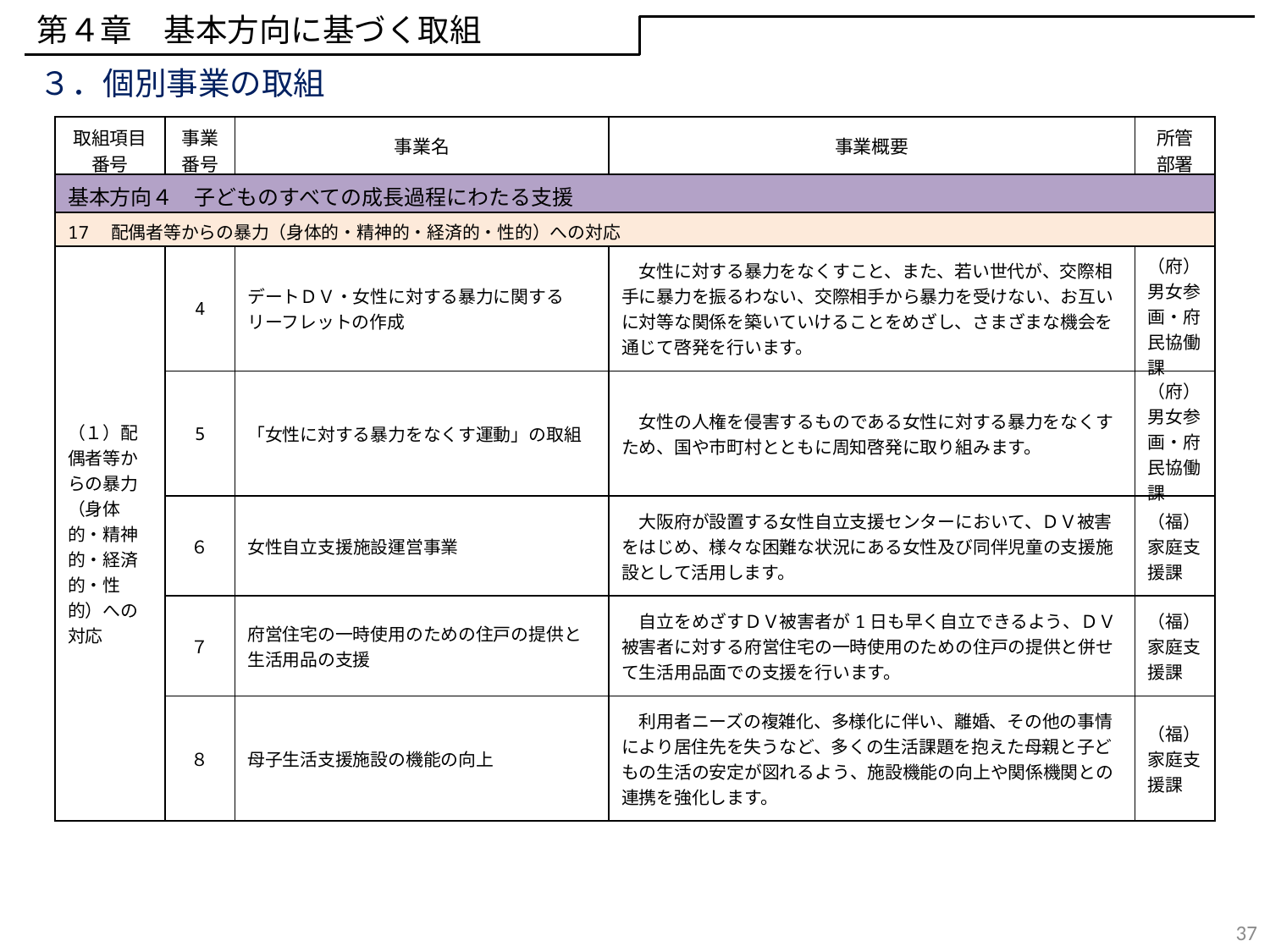

第４章　基本方向に基づく取組
３．個別事業の取組
| 取組項目 番号 | 事業 番号 | 事業名 | 事業概要 | 所管 部署 |
| --- | --- | --- | --- | --- |
| 基本方向４　子どものすべての成長過程にわたる支援 |  |  |  |  |
| 17　配偶者等からの暴力（身体的・精神的・経済的・性的）への対応 |  |  |  |  |
| （１）配偶者等からの暴力（身体的・精神的・経済的・性的）への対応 | 4 | デートＤＶ・女性に対する暴力に関するリーフレットの作成 | 女性に対する暴力をなくすこと、また、若い世代が、交際相手に暴力を振るわない、交際相手から暴力を受けない、お互いに対等な関係を築いていけることをめざし、さまざまな機会を通じて啓発を行います。 | （府）男女参画・府民協働課 |
|  | 5 | 「女性に対する暴力をなくす運動」の取組 | 女性の人権を侵害するものである女性に対する暴力をなくすため、国や市町村とともに周知啓発に取り組みます。 | （府）男女参画・府民協働課 |
| （１）配偶者等からの暴力（身体的・精神的・経済的・性的）への対応 | ６ | 女性自立支援施設運営事業 | 大阪府が設置する女性自立支援センターにおいて、ＤＶ被害をはじめ、様々な困難な状況にある女性及び同伴児童の支援施設として活用します。 | （福）家庭支援課 |
|  | ７ | 府営住宅の一時使用のための住戸の提供と生活用品の支援 | 自立をめざすＤＶ被害者が1日も早く自立できるよう、ＤＶ被害者に対する府営住宅の一時使用のための住戸の提供と併せて生活用品面での支援を行います。 | （福）家庭支援課 |
|  | ８ | 母子生活支援施設の機能の向上 | 利用者ニーズの複雑化、多様化に伴い、離婚、その他の事情により居住先を失うなど、多くの生活課題を抱えた母親と子どもの生活の安定が図れるよう、施設機能の向上や関係機関との連携を強化します。 | （福）家庭支援課 |
37